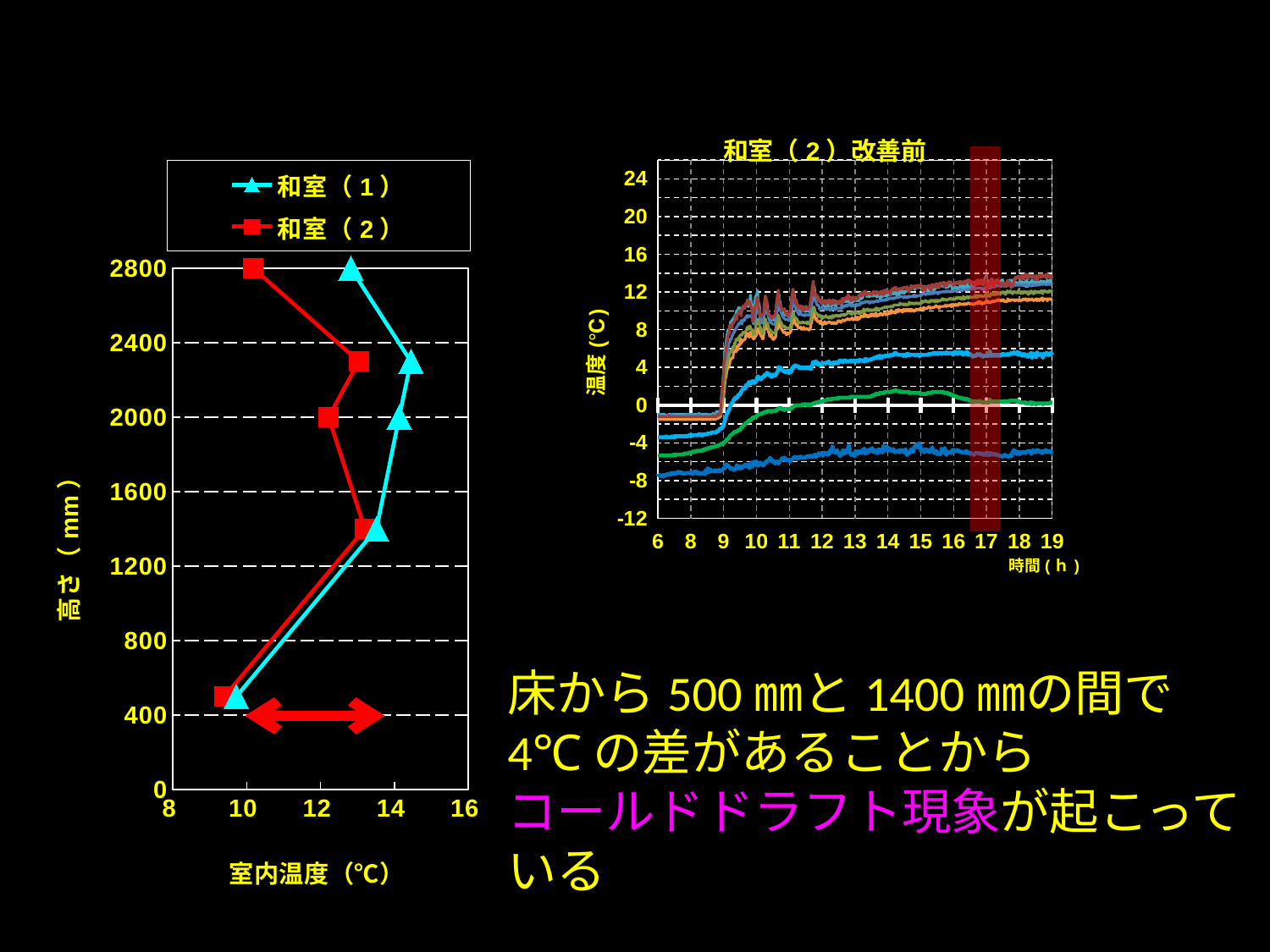

### Chart: 和室（2）改善前

| Category |  |  |  |  |  |  | 家の裏　外 | 和室中間　廊下側 | 和室２　廊下側 | 和室２　中央柱　中 | 和室中間　外側 | 和室２　外側 | 和室２　ガラス | 和室２　障子 |
|---|---|---|---|---|---|---|---|---|---|---|---|---|---|---|

### Chart

| Category | 和室（1） | 和室（2） |
|---|---|---|
床から500㎜と1400㎜の間で
4℃の差があることから
コールドドラフト現象が起こっている